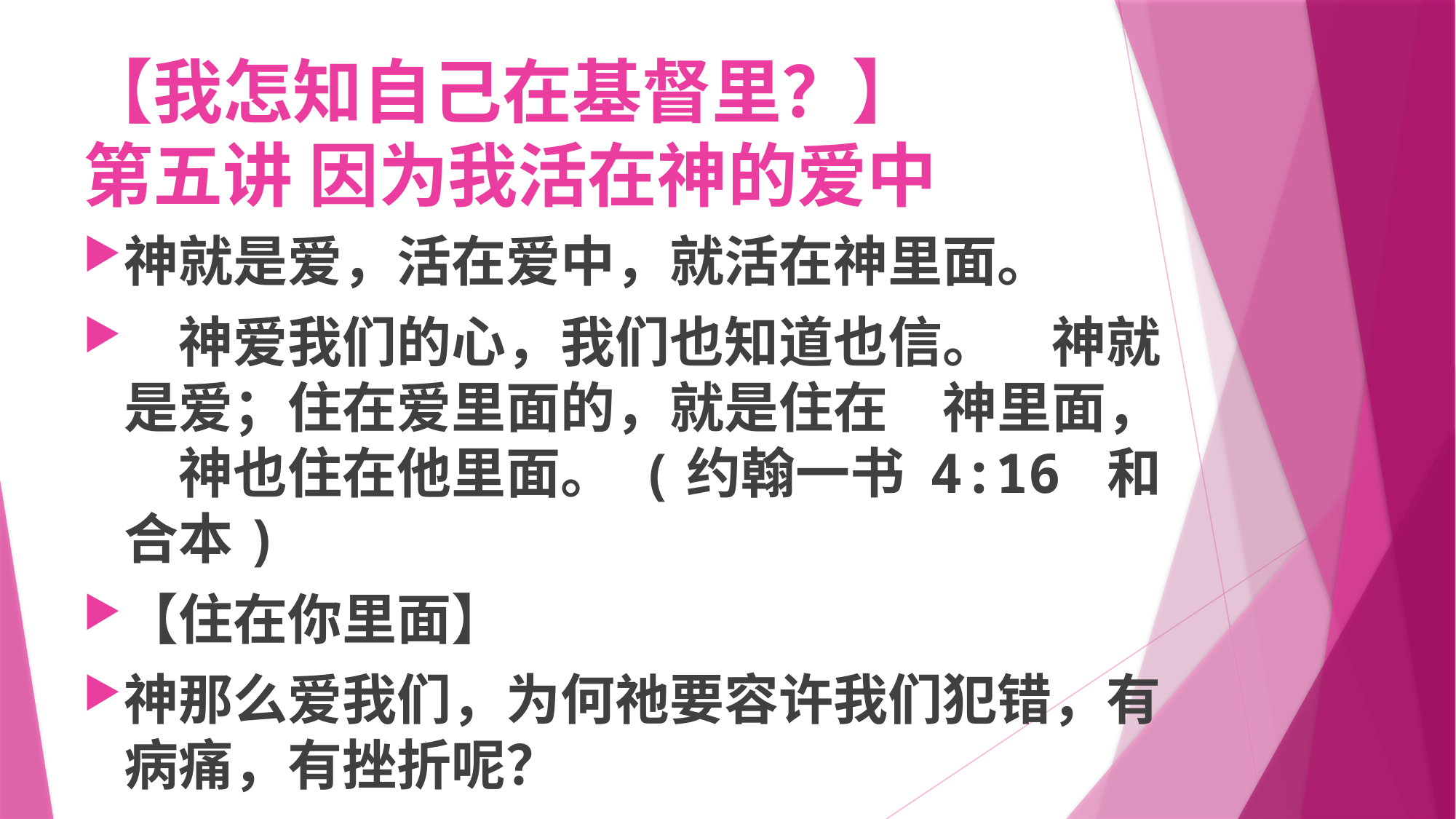

# 【我怎知自己在基督里？】 第五讲 因为我活在神的爱中
神就是爱，活在爱中，就活在神里面。
　神爱我们的心，我们也知道也信。　神就是爱；住在爱里面的，就是住在　神里面，　神也住在他里面。 (约翰一书 4:16 和合本)
【住在你里面】
神那么爱我们，为何祂要容许我们犯错，有病痛，有挫折呢？